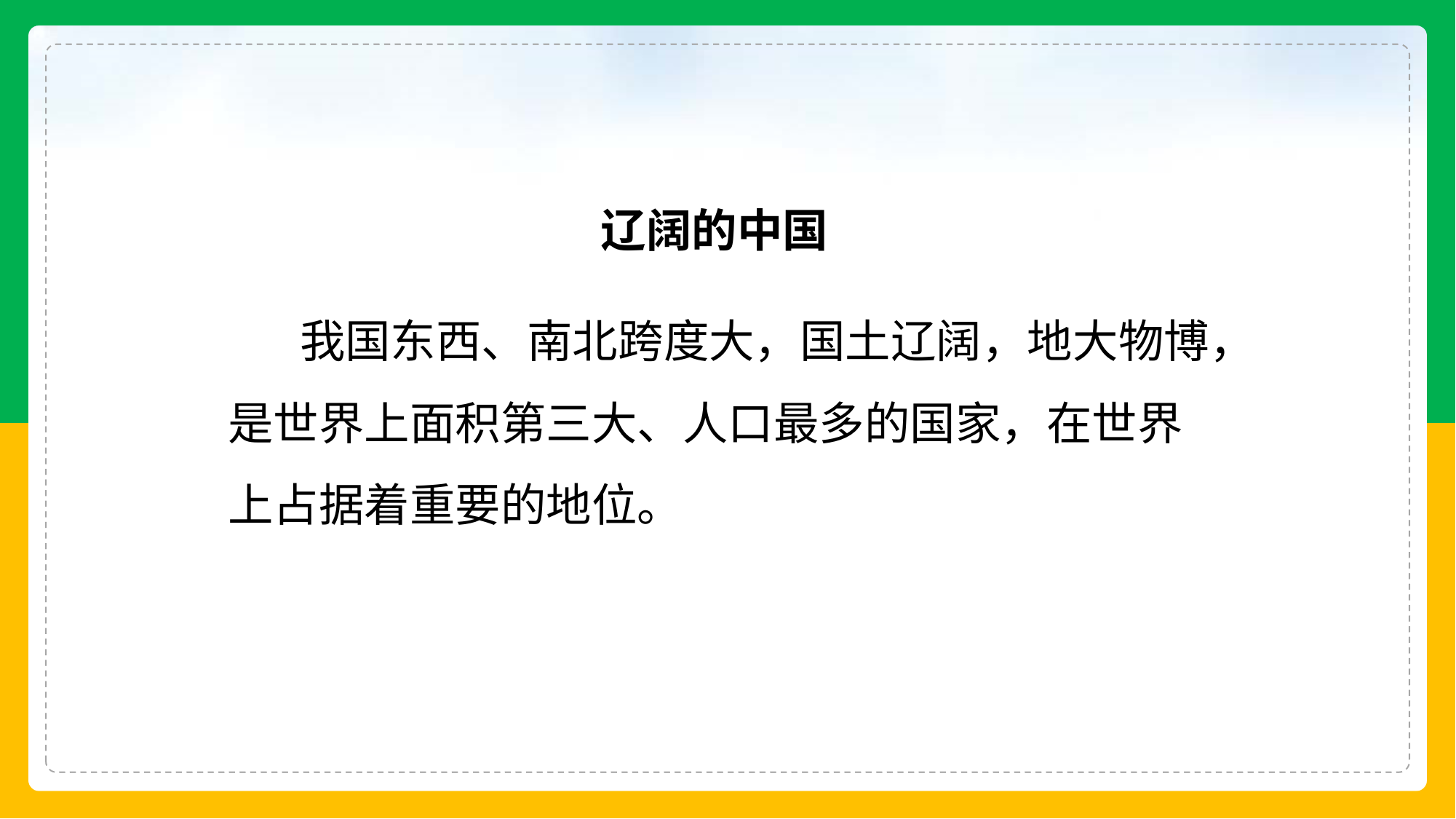

辽阔的中国
      我国东西、南北跨度大，国土辽阔，地大物博，是世界上面积第三大、人口最多的国家，在世界上占据着重要的地位。